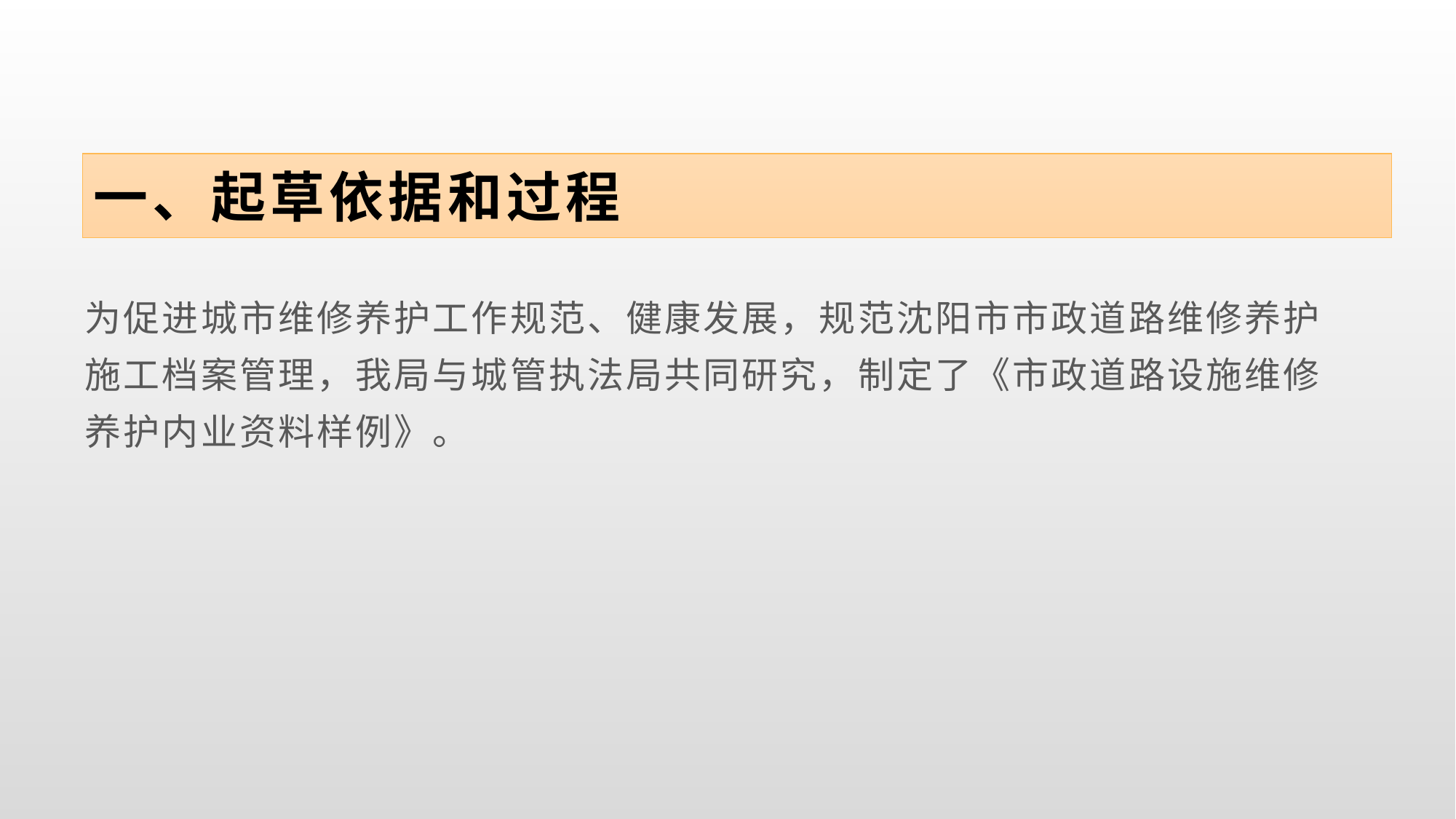

# 一、起草依据和过程
为促进城市维修养护工作规范、健康发展，规范沈阳市市政道路维修养护施工档案管理，我局与城管执法局共同研究，制定了《市政道路设施维修养护内业资料样例》。